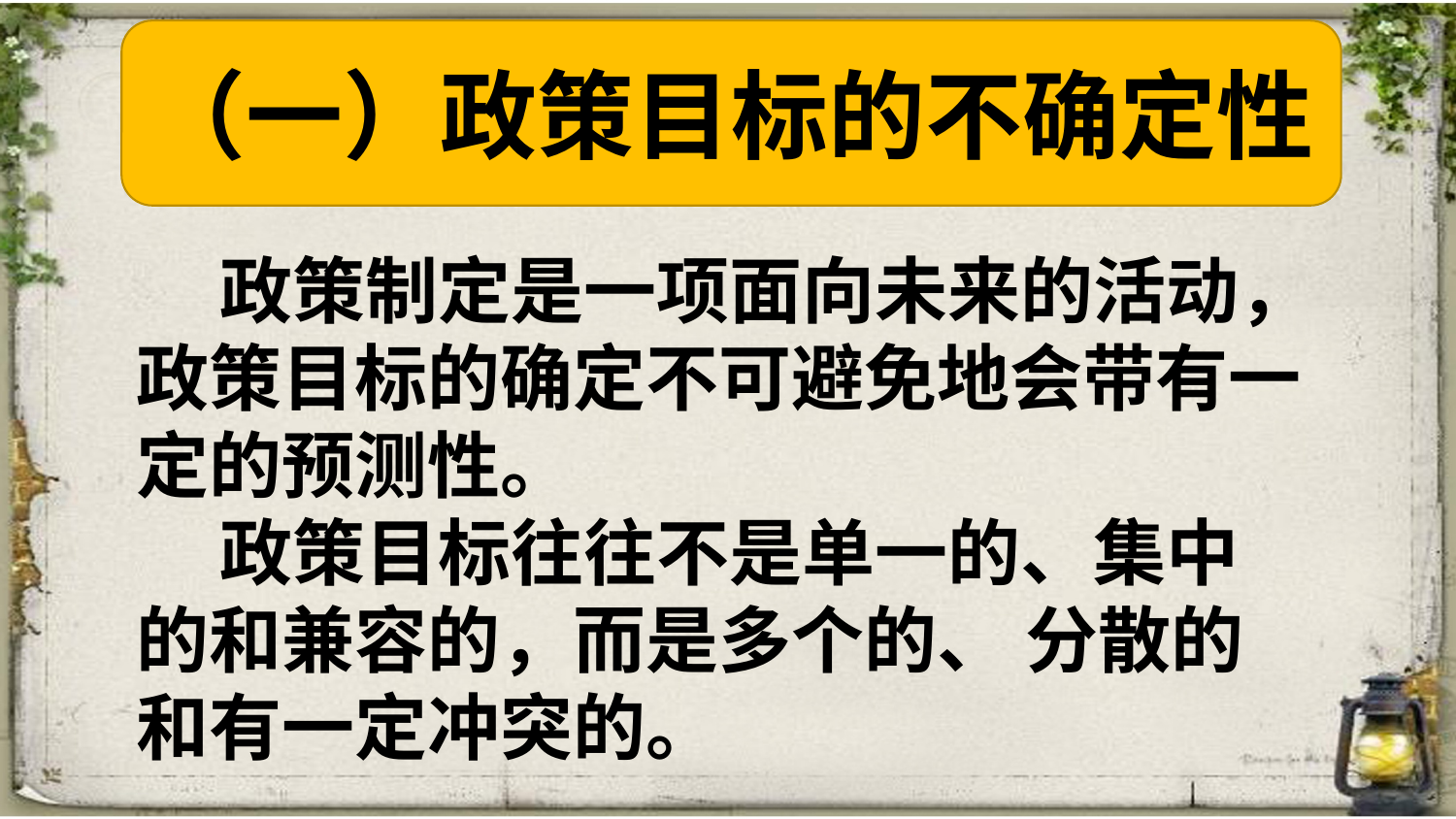

（一）政策目标的不确定性
    政策制定是一项面向未来的活动，政策目标的确定不可避免地会带有一定的预测性。
    政策目标往往不是单一的、集中的和兼容的，而是多个的、 分散的和有一定冲突的。